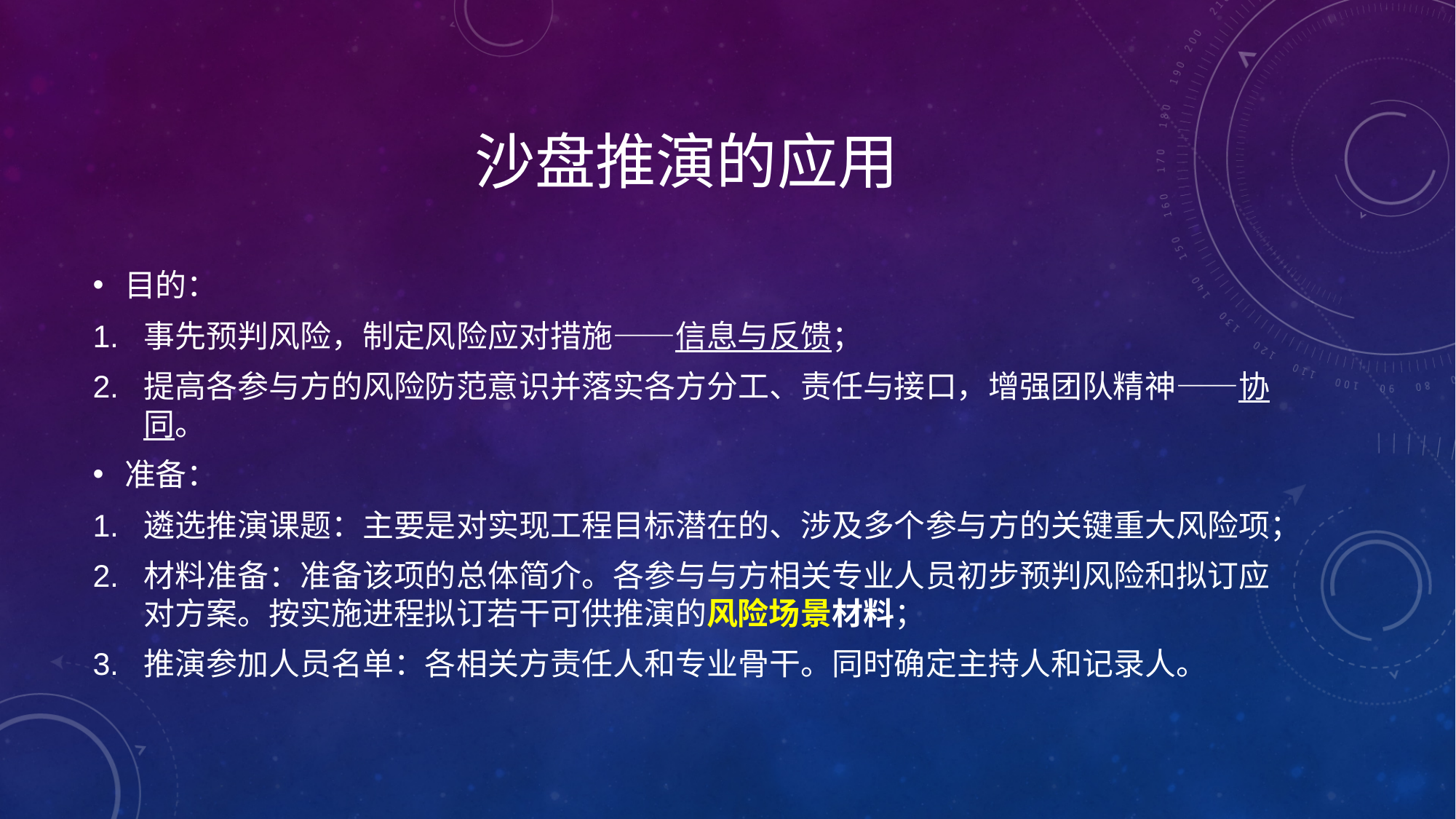

# 沙盘推演的应用
目的：
事先预判风险，制定风险应对措施——信息与反馈；
提高各参与方的风险防范意识并落实各方分工、责任与接口，增强团队精神——协同。
准备：
遴选推演课题：主要是对实现工程目标潜在的、涉及多个参与方的关键重大风险项；
材料准备：准备该项的总体简介。各参与与方相关专业人员初步预判风险和拟订应对方案。按实施进程拟订若干可供推演的风险场景材料；
推演参加人员名单：各相关方责任人和专业骨干。同时确定主持人和记录人。